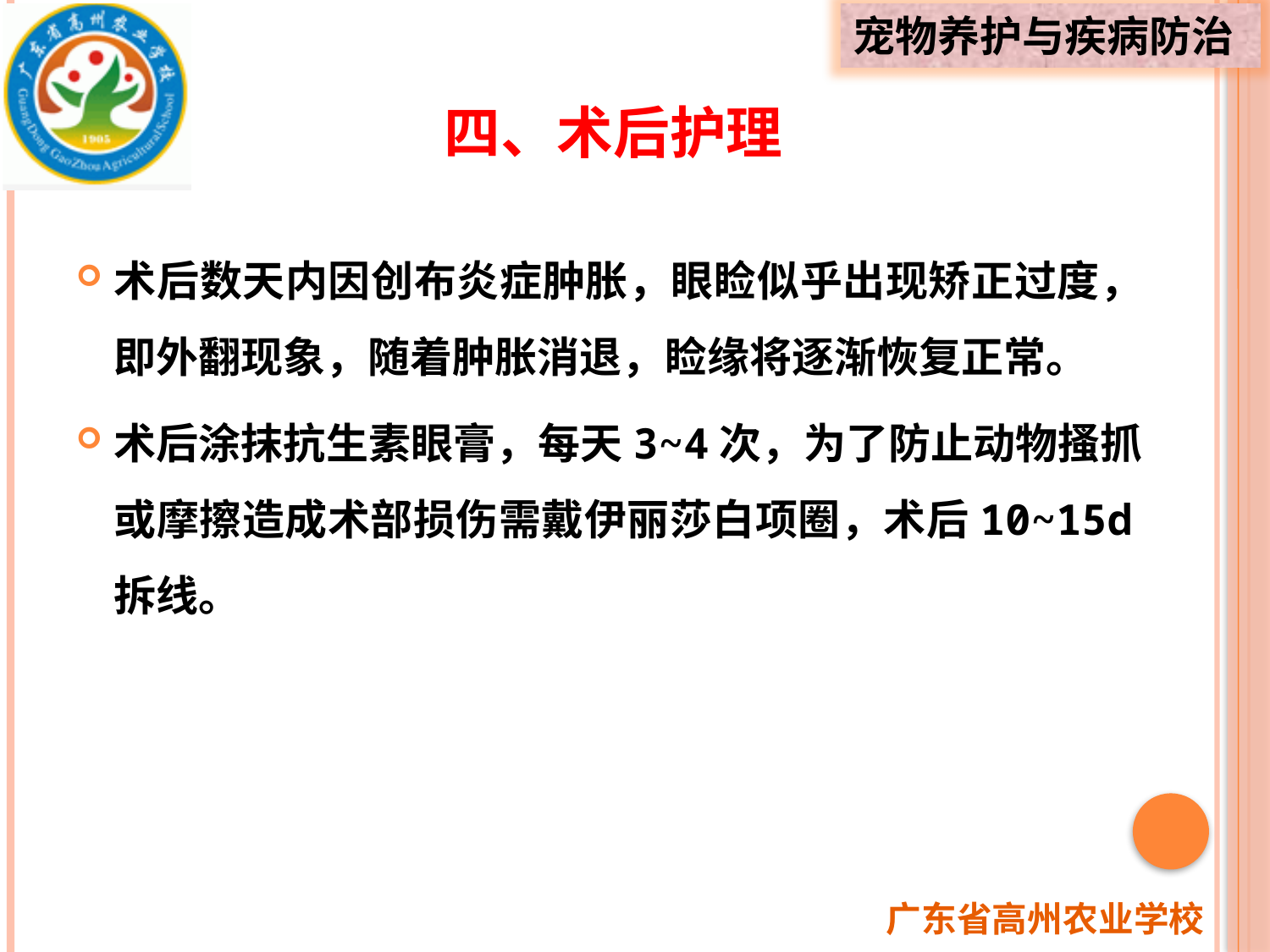

四、术后护理
术后数天内因创布炎症肿胀，眼睑似乎出现矫正过度，即外翻现象，随着肿胀消退，睑缘将逐渐恢复正常。
术后涂抹抗生素眼膏，每天3~4次，为了防止动物搔抓或摩擦造成术部损伤需戴伊丽莎白项圈，术后10~15d拆线。